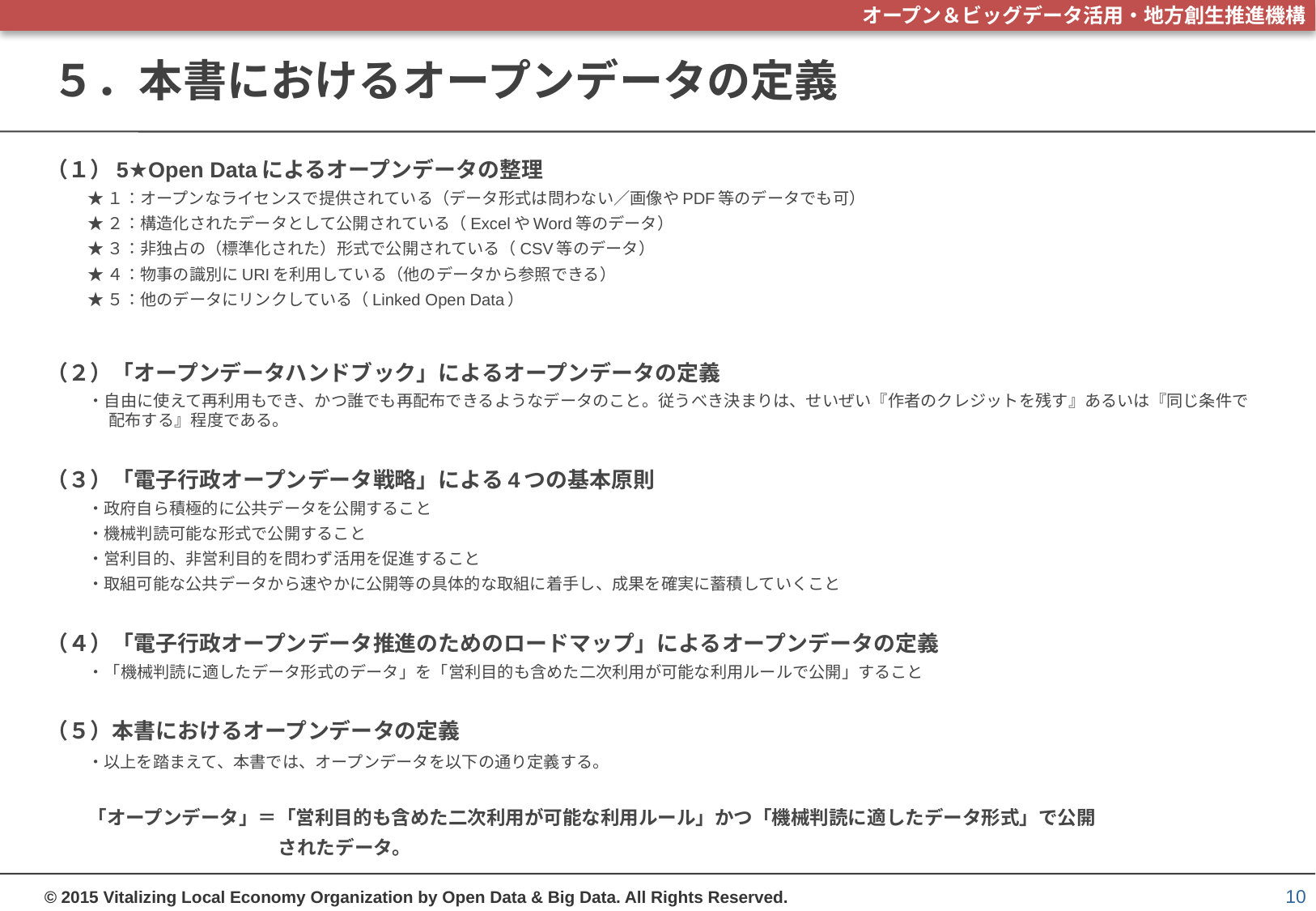

# ５．本書におけるオープンデータの定義
（１）5★Open Dataによるオープンデータの整理
★１：オープンなライセンスで提供されている（データ形式は問わない／画像やPDF等のデータでも可）
★２：構造化されたデータとして公開されている（ExcelやWord等のデータ）
★３：非独占の（標準化された）形式で公開されている（CSV等のデータ）
★４：物事の識別にURIを利用している（他のデータから参照できる）
★５：他のデータにリンクしている（Linked Open Data）

（２）「オープンデータハンドブック」によるオープンデータの定義
・自由に使えて再利用もでき、かつ誰でも再配布できるようなデータのこと。従うべき決まりは、せいぜい『作者のクレジットを残す』あるいは『同じ条件で配布する』程度である。

（３）「電子行政オープンデータ戦略」による4つの基本原則
・政府自ら積極的に公共データを公開すること
・機械判読可能な形式で公開すること
・営利目的、非営利目的を問わず活用を促進すること
・取組可能な公共データから速やかに公開等の具体的な取組に着手し、成果を確実に蓄積していくこと

（４）「電子行政オープンデータ推進のためのロードマップ」によるオープンデータの定義
・「機械判読に適したデータ形式のデータ」を「営利目的も含めた二次利用が可能な利用ルールで公開」すること

（５）本書におけるオープンデータの定義
・以上を踏まえて、本書では、オープンデータを以下の通り定義する。

「オープンデータ」＝「営利目的も含めた二次利用が可能な利用ルール」かつ「機械判読に適したデータ形式」で公開
　　　　　　　　　　されたデータ。

10